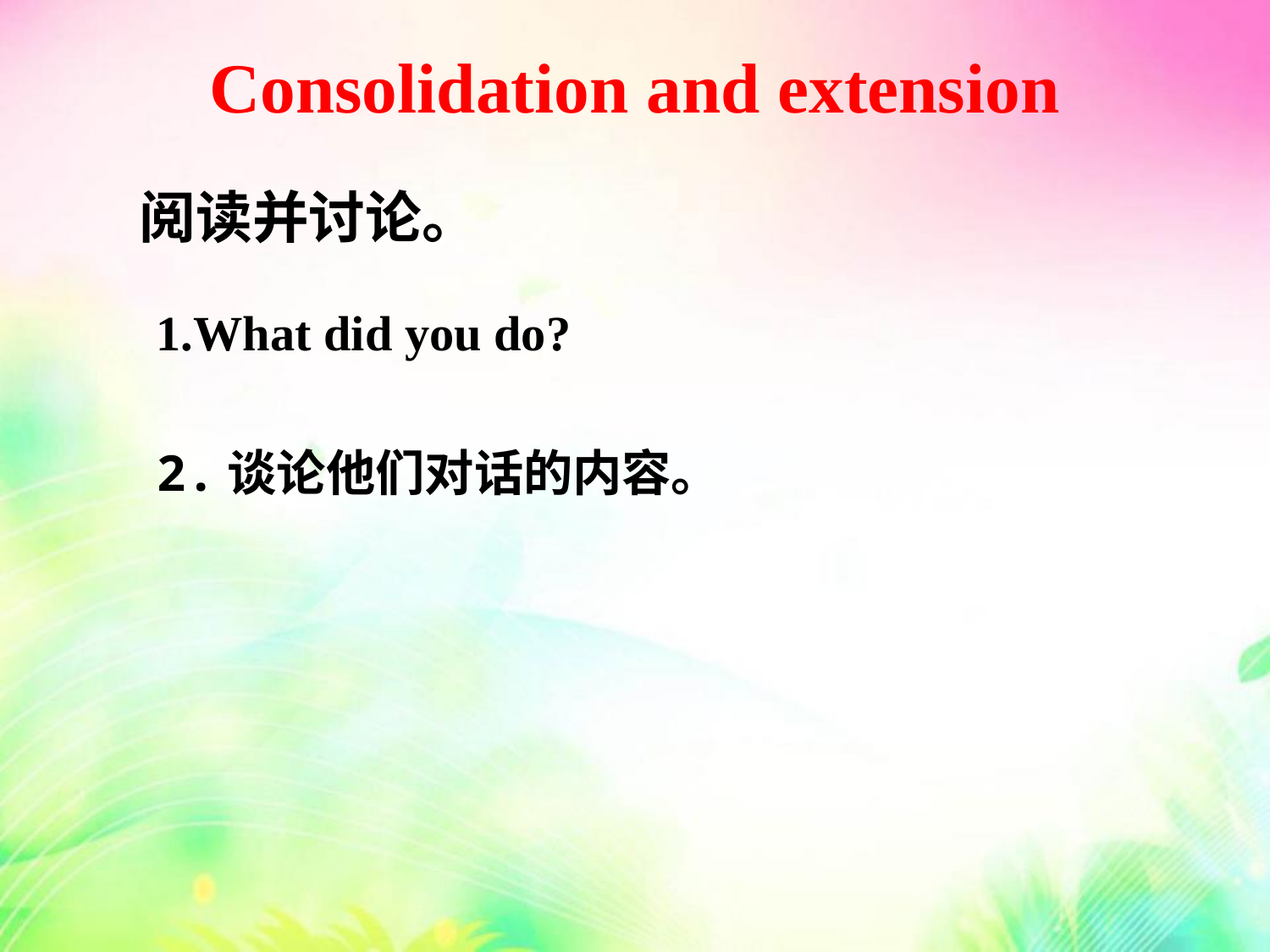

Consolidation and extension
阅读并讨论。
1.What did you do?
2.谈论他们对话的内容。